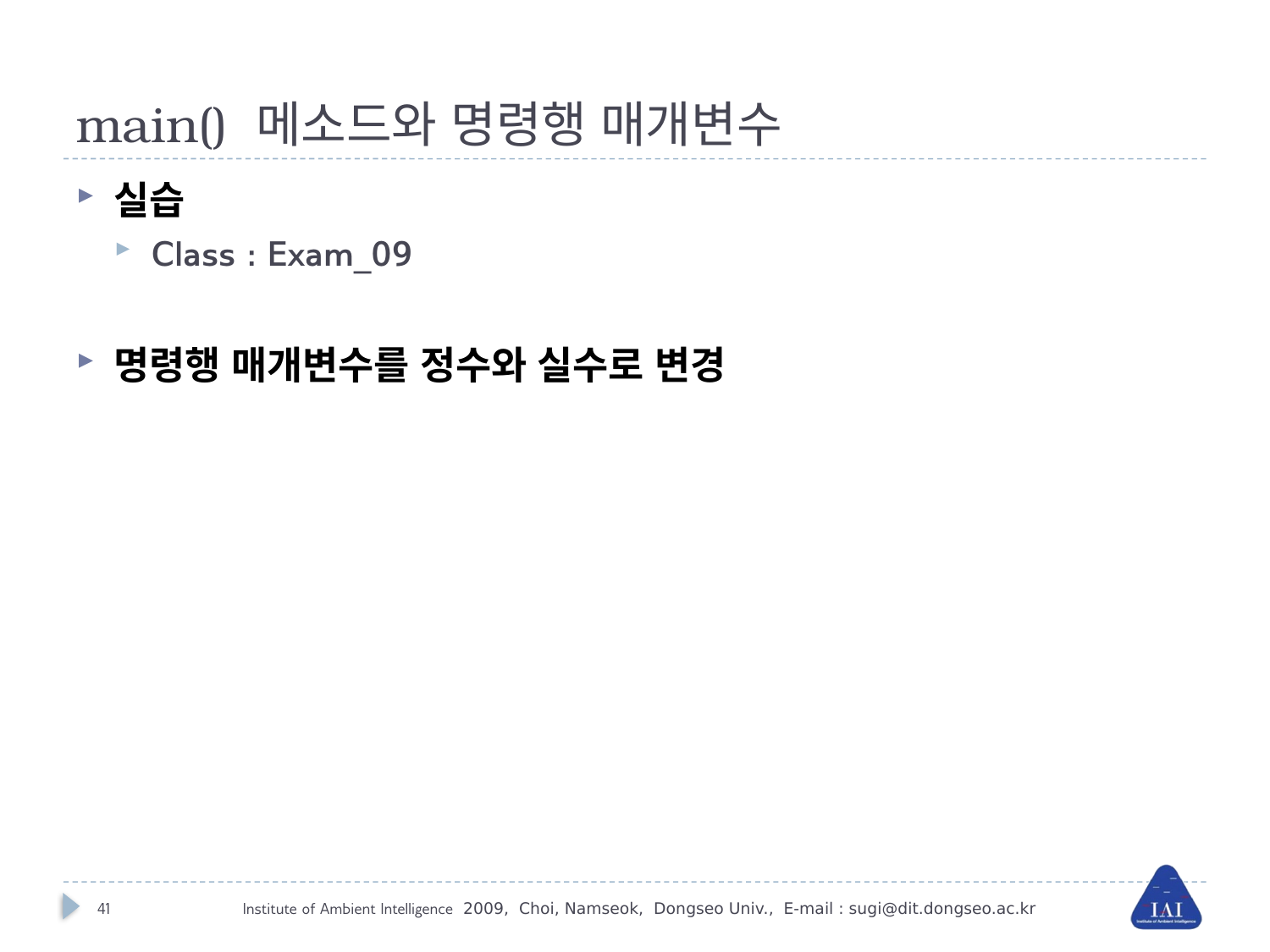

# main() 메소드와 명령행 매개변수
실습
Class : Exam_09

명령행 매개변수를 정수와 실수로 변경